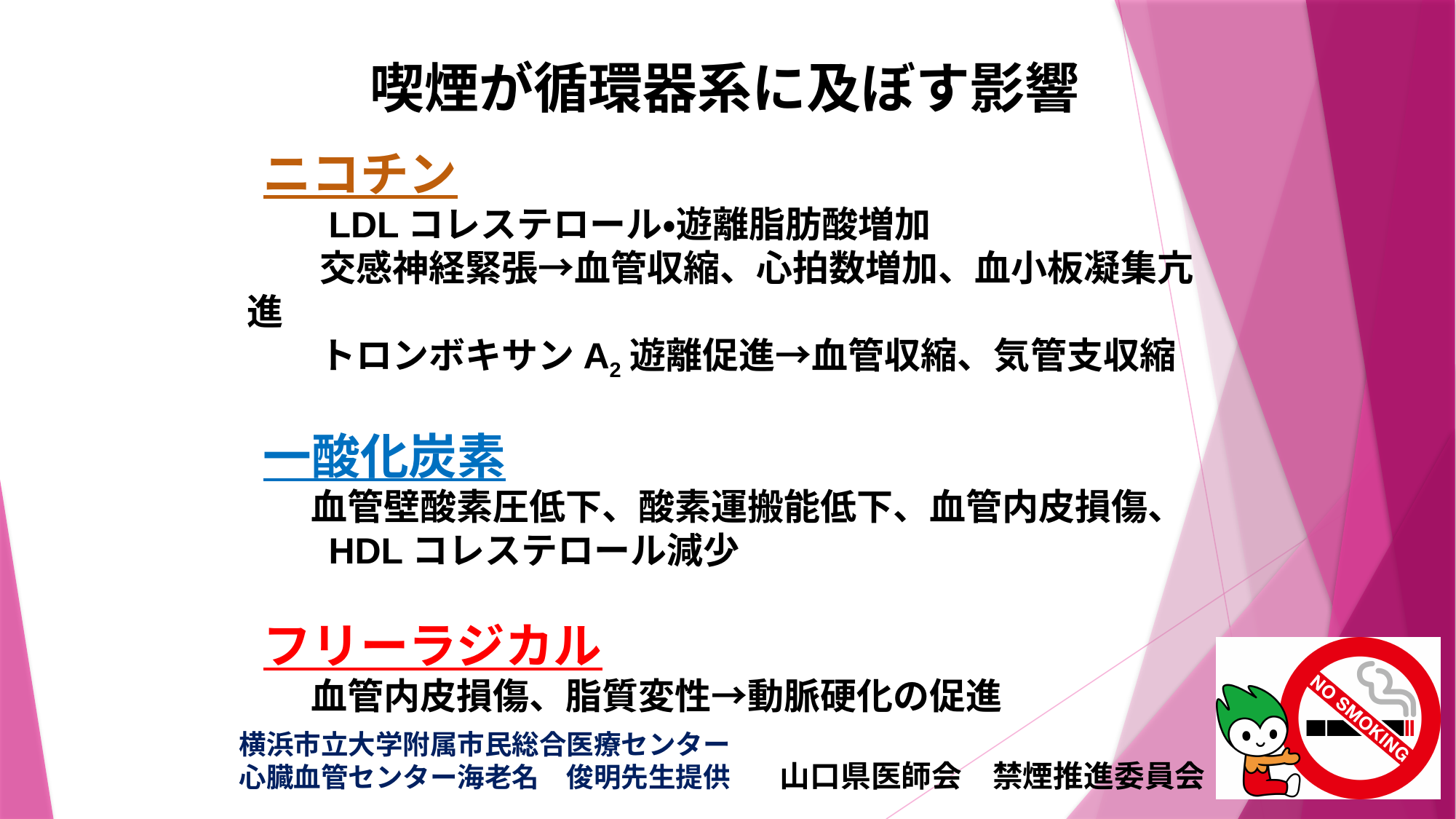

喫煙が循環器系に及ぼす影響
・ニコチン
　　LDLコレステロール・遊離脂肪酸増加
　　交感神経緊張→血管収縮、心拍数増加、血小板凝集亢進
　　トロンボキサンA2遊離促進→血管収縮、気管支収縮

・一酸化炭素
　　血管壁酸素圧低下、酸素運搬能低下、血管内皮損傷、
　　HDLコレステロール減少

・フリーラジカル
　　血管内皮損傷、脂質変性→動脈硬化の促進

横浜市立大学附属市民総合医療センター
心臓血管センター海老名　俊明先生提供